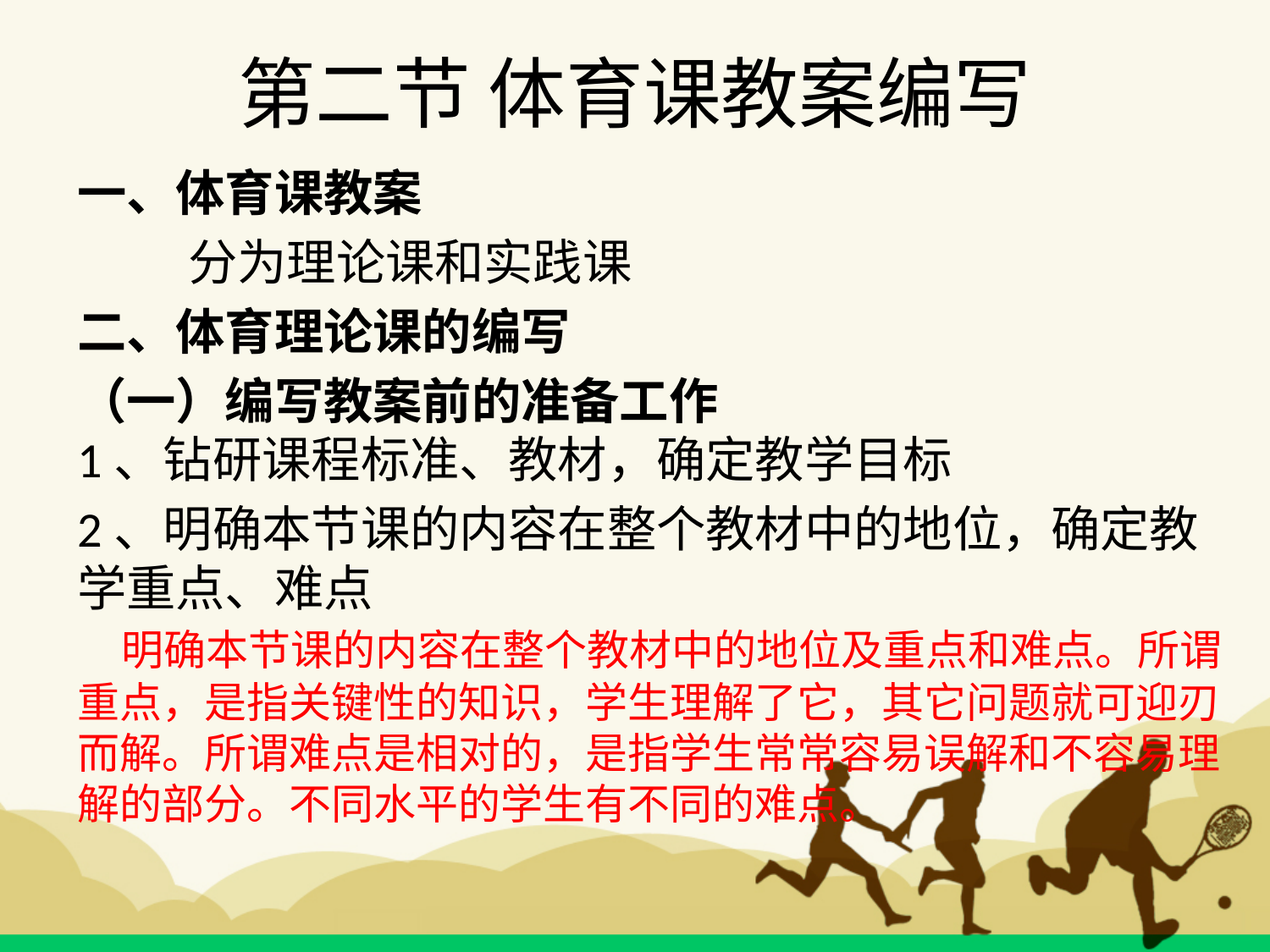

# 第二节 体育课教案编写
一、体育课教案
         分为理论课和实践课
二、体育理论课的编写
（一）编写教案前的准备工作
1、钻研课程标准、教材，确定教学目标
2、明确本节课的内容在整个教材中的地位，确定教学重点、难点
    明确本节课的内容在整个教材中的地位及重点和难点。所谓重点，是指关键性的知识，学生理解了它，其它问题就可迎刃而解。所谓难点是相对的，是指学生常常容易误解和不容易理解的部分。不同水平的学生有不同的难点。